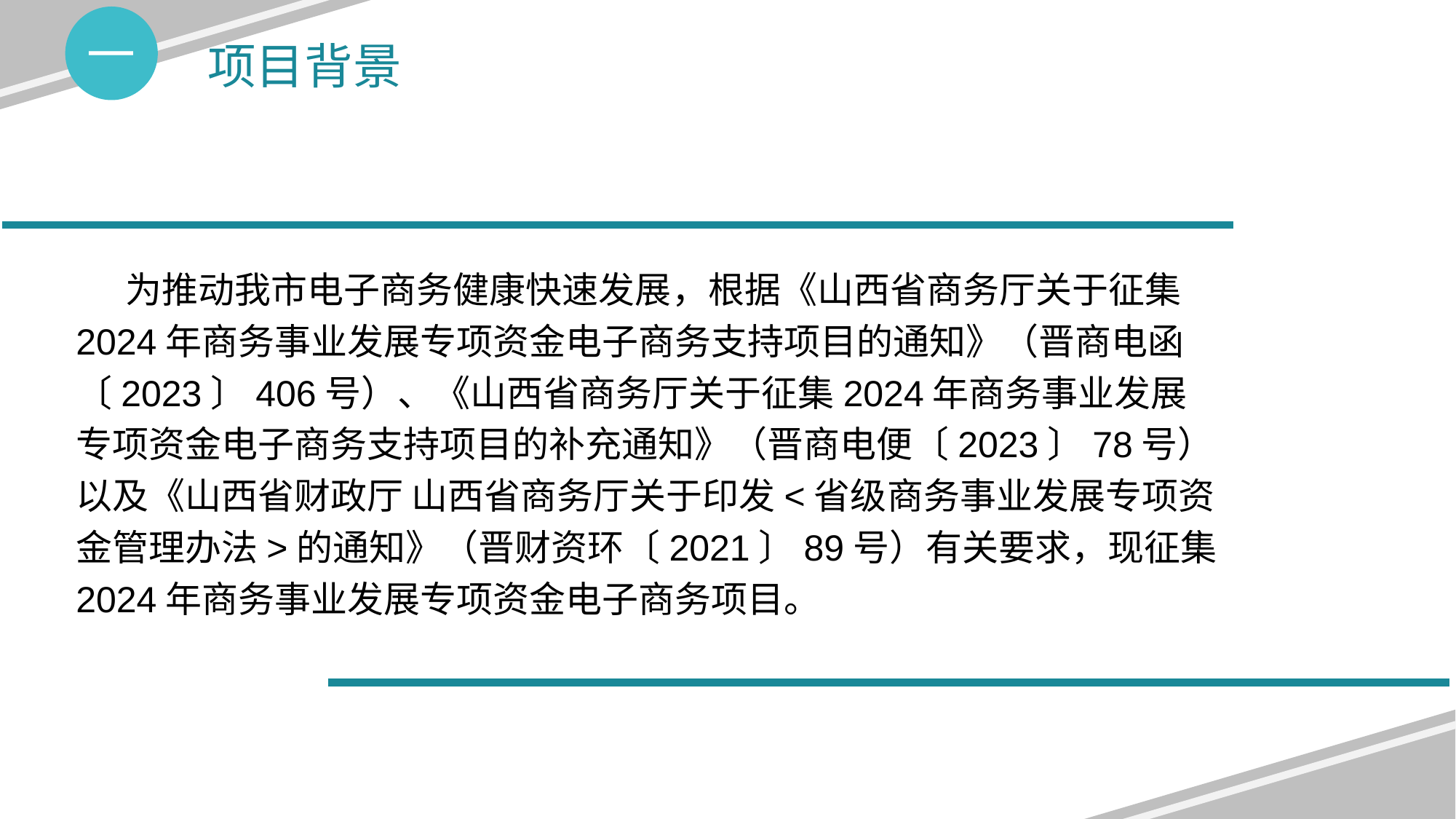

一
项目背景
     为推动我市电子商务健康快速发展，根据《山西省商务厅关于征集2024年商务事业发展专项资金电子商务支持项目的通知》（晋商电函〔2023〕406号）、《山西省商务厅关于征集2024年商务事业发展专项资金电子商务支持项目的补充通知》（晋商电便〔2023〕78号）以及《山西省财政厅 山西省商务厅关于印发<省级商务事业发展专项资金管理办法>的通知》（晋财资环〔2021〕89号）有关要求，现征集2024年商务事业发展专项资金电子商务项目。